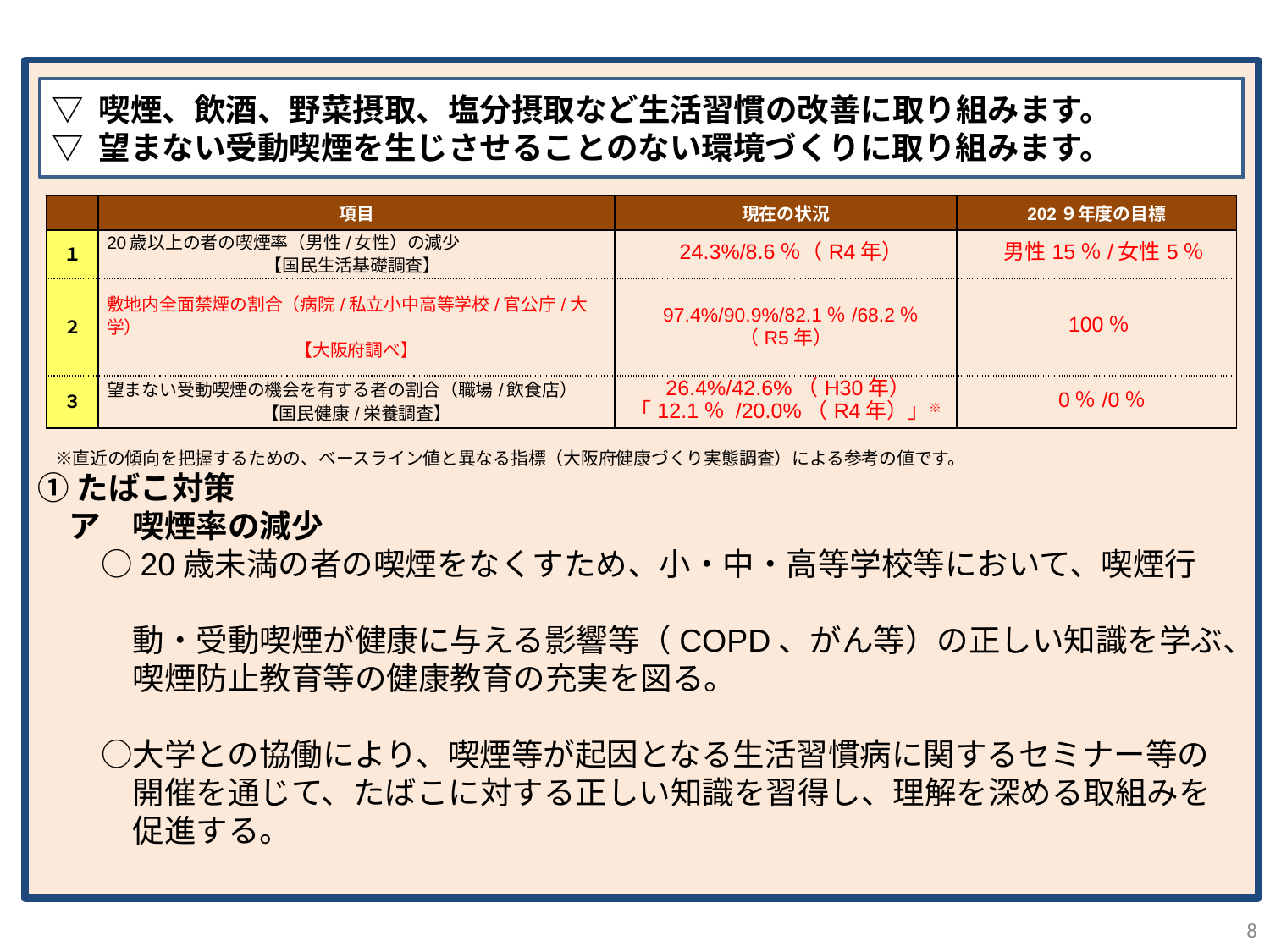

※直近の傾向を把握するための、ベースライン値と異なる指標（大阪府健康づくり実態調査）による参考の値です。
①たばこ対策
　ア　喫煙率の減少
　　○20歳未満の者の喫煙をなくすため、小・中・高等学校等において、喫煙行
　　　動・受動喫煙が健康に与える影響等（COPD、がん等）の正しい知識を学ぶ、
　　　喫煙防止教育等の健康教育の充実を図る。

　　○大学との協働により、喫煙等が起因となる生活習慣病に関するセミナー等の
　　　開催を通じて、たばこに対する正しい知識を習得し、理解を深める取組みを
　　　促進する。

▽ 喫煙、飲酒、野菜摂取、塩分摂取など生活習慣の改善に取り組みます。
▽ 望まない受動喫煙を生じさせることのない環境づくりに取り組みます。
|  | 項目 | 現在の状況 | 202９年度の目標 |
| --- | --- | --- | --- |
| １ | 20歳以上の者の喫煙率（男性/女性）の減少 　　　　　　　　　【国民生活基礎調査】 | 24.3%/8.6％（R4年） | 男性15％/女性5％ |
| ２ | 敷地内全面禁煙の割合（病院/私立小中高等学校/官公庁/大学） 【大阪府調べ】 | 97.4%/90.9%/82.1％/68.2％ （R5年） | 100％ |
| ３ | 望まない受動喫煙の機会を有する者の割合（職場/飲食店） 【国民健康/栄養調査】 | 26.4%/42.6%（H30年） 「12.1％ /20.0%（R4年）」※ | 0％/0％ |
8